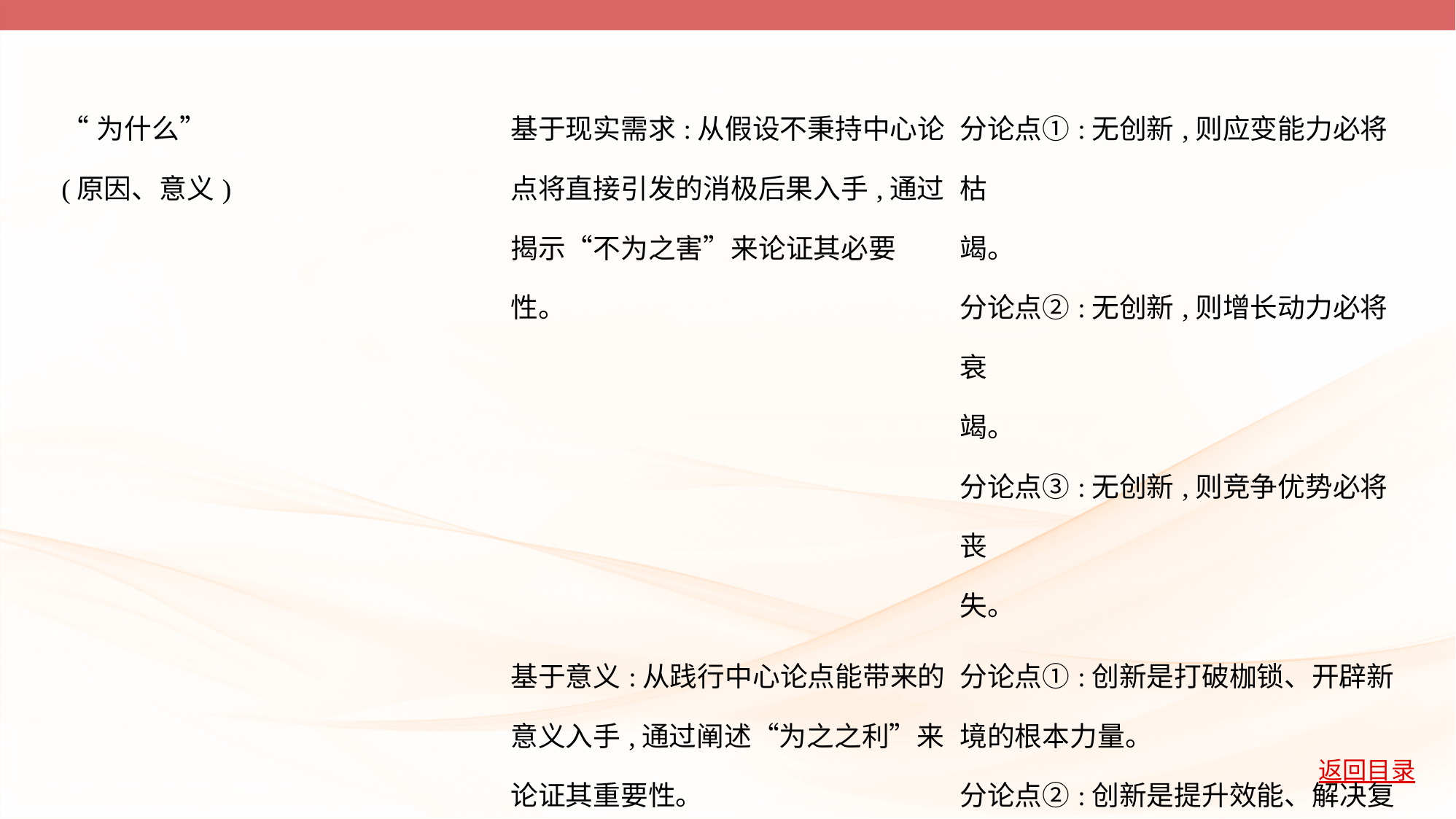

| “为什么” (原因、意义) | 基于现实需求:从假设不秉持中心论 点将直接引发的消极后果入手,通过 揭示“不为之害”来论证其必要 性。 | 分论点①:无创新,则应变能力必将枯 竭。 分论点②:无创新,则增长动力必将衰 竭。 分论点③:无创新,则竞争优势必将丧 失。 |
| --- | --- | --- |
|  | 基于意义:从践行中心论点能带来的 意义入手,通过阐述“为之之利”来 论证其重要性。 | 分论点①:创新是打破枷锁、开辟新 境的根本力量。 分论点②:创新是提升效能、解决复 杂问题的核心方法。 分论点③:创新是定义未来、创造新 需求的关键源泉。 |